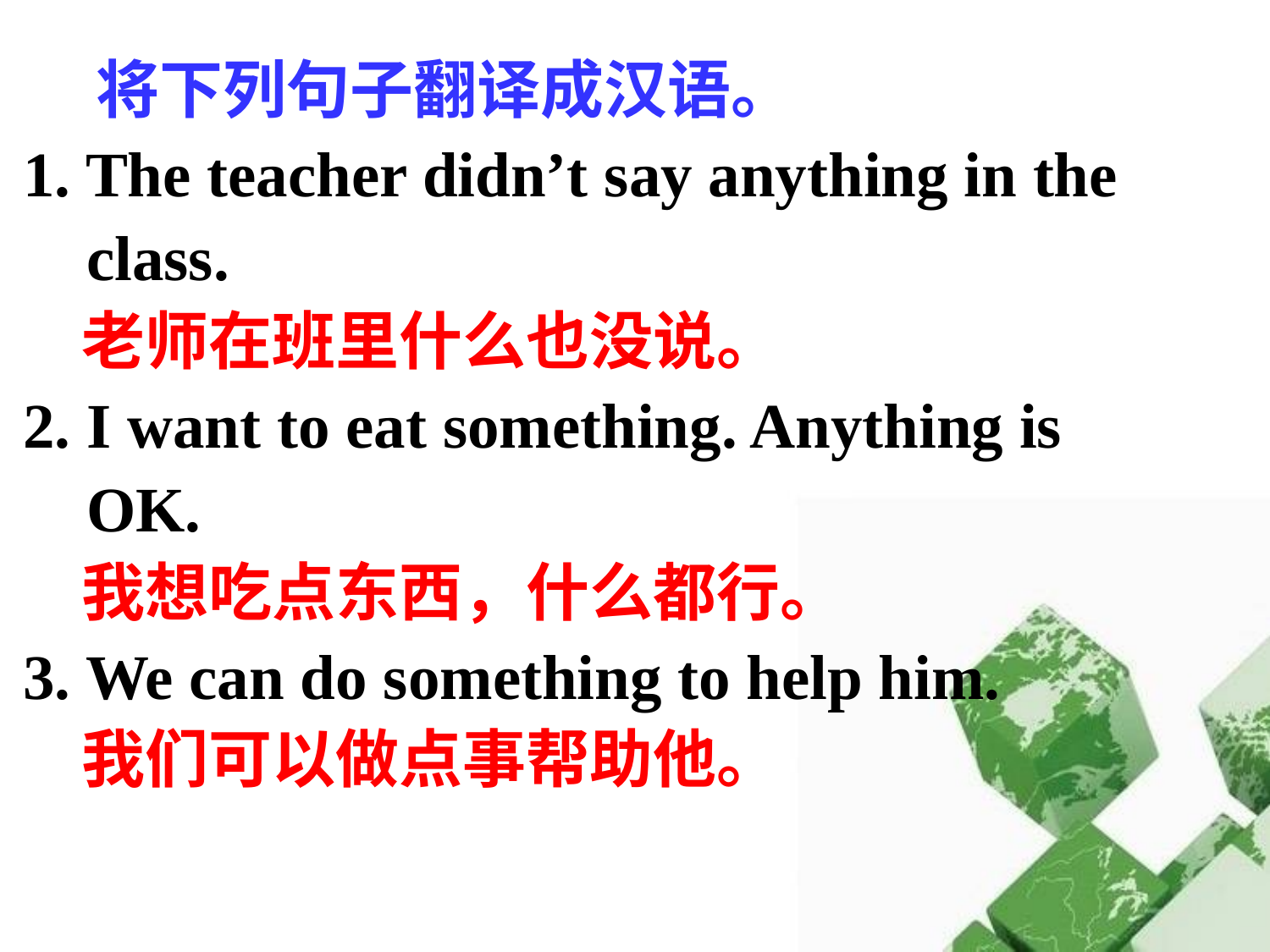

将下列句子翻译成汉语。
1. The teacher didn’t say anything in the
    class.
   老师在班里什么也没说。
2. I want to eat something. Anything is
    OK.
   我想吃点东西，什么都行。
3. We can do something to help him.
   我们可以做点事帮助他。